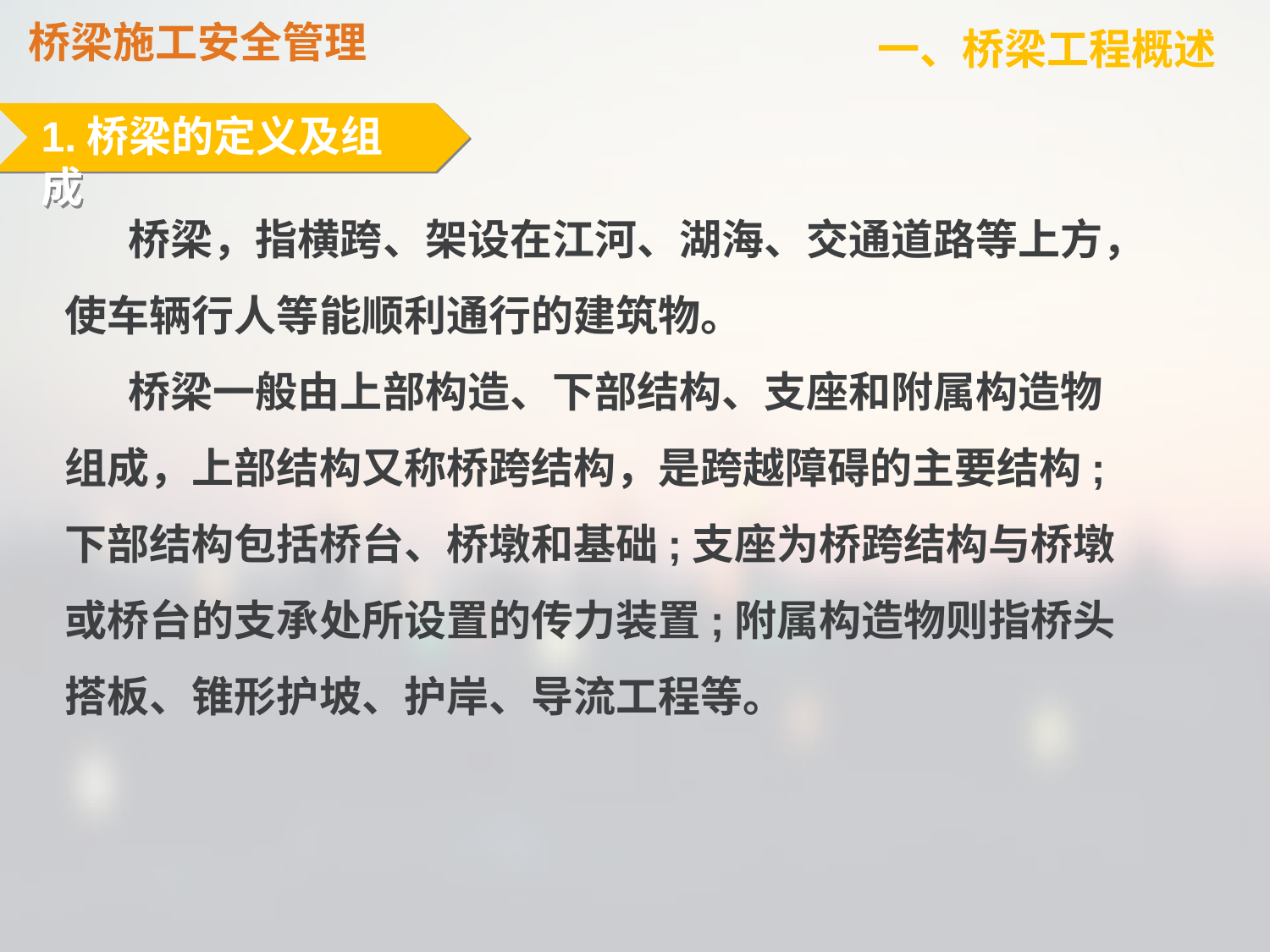

桥梁施工安全管理
一、桥梁工程概述
1.桥梁的定义及组成
桥梁，指横跨、架设在江河、湖海、交通道路等上方，使车辆行人等能顺利通行的建筑物。
桥梁一般由上部构造、下部结构、支座和附属构造物组成，上部结构又称桥跨结构，是跨越障碍的主要结构;下部结构包括桥台、桥墩和基础;支座为桥跨结构与桥墩或桥台的支承处所设置的传力装置;附属构造物则指桥头搭板、锥形护坡、护岸、导流工程等。